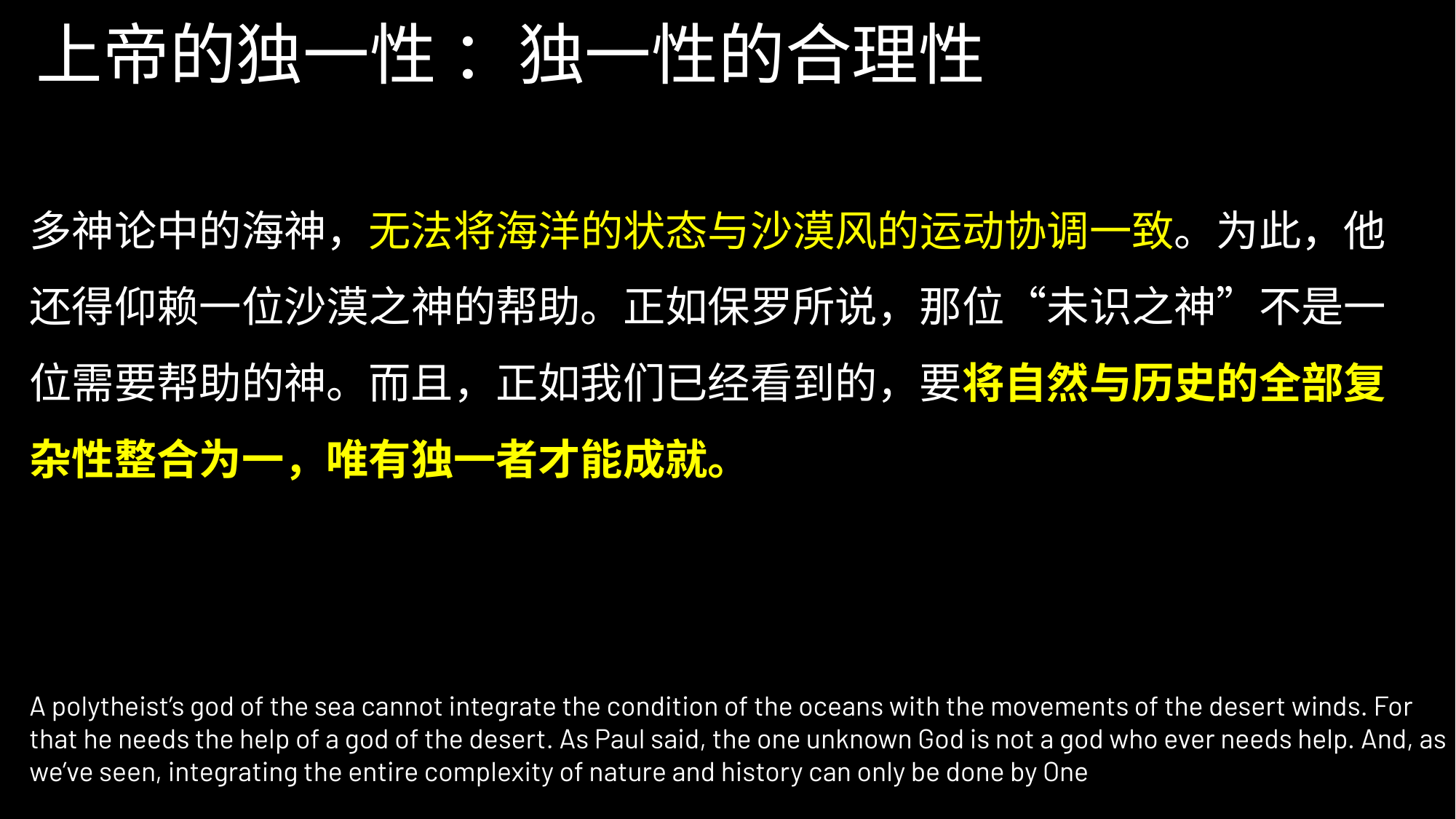

# 上帝的独一性 ：独一性的合理性
多神论中的海神，无法将海洋的状态与沙漠风的运动协调一致。为此，他还得仰赖一位沙漠之神的帮助。正如保罗所说，那位“未识之神”不是一位需要帮助的神。而且，正如我们已经看到的，要将自然与历史的全部复杂性整合为一，唯有独一者才能成就。
A polytheist’s god of the sea cannot integrate the condition of the oceans with the movements of the desert winds. For that he needs the help of a god of the desert. As Paul said, the one unknown God is not a god who ever needs help. And, as we’ve seen, integrating the entire complexity of nature and history can only be done by One